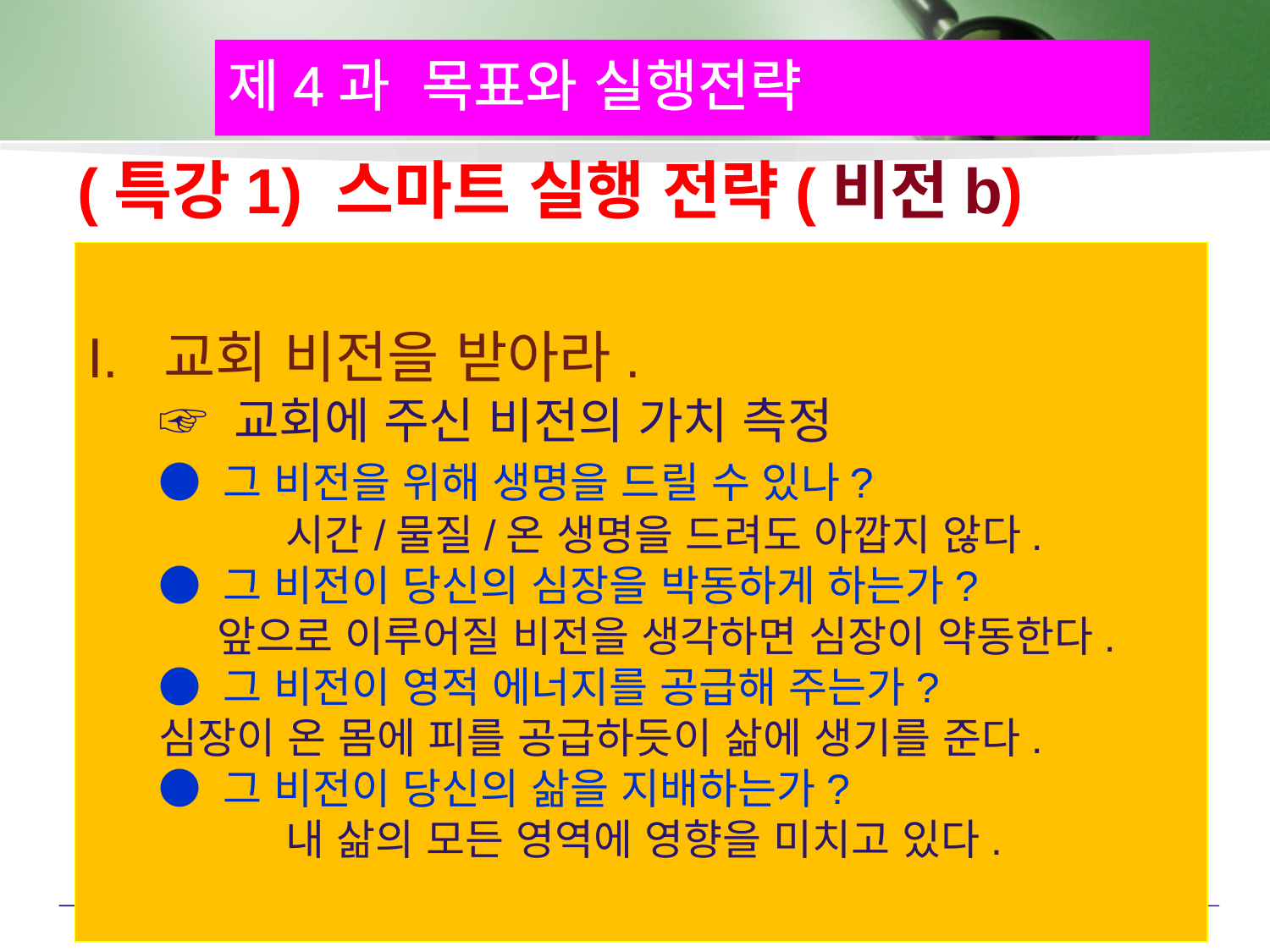

제4과  목표와 실행전략
# (특강1) 스마트 실행 전략(비전b)
I.  교회 비전을 받아라.
	☞ 교회에 주신 비전의 가치 측정
	● 그 비전을 위해 생명을 드릴 수 있나?
		시간/물질/온 생명을 드려도 아깝지 않다.
	● 그 비전이 당신의 심장을 박동하게 하는가?
	    앞으로 이루어질 비전을 생각하면 심장이 약동한다.
	● 그 비전이 영적 에너지를 공급해 주는가?
      	심장이 온 몸에 피를 공급하듯이 삶에 생기를 준다.
	● 그 비전이 당신의 삶을 지배하는가?
	 	내 삶의 모든 영역에 영향을 미치고 있다.